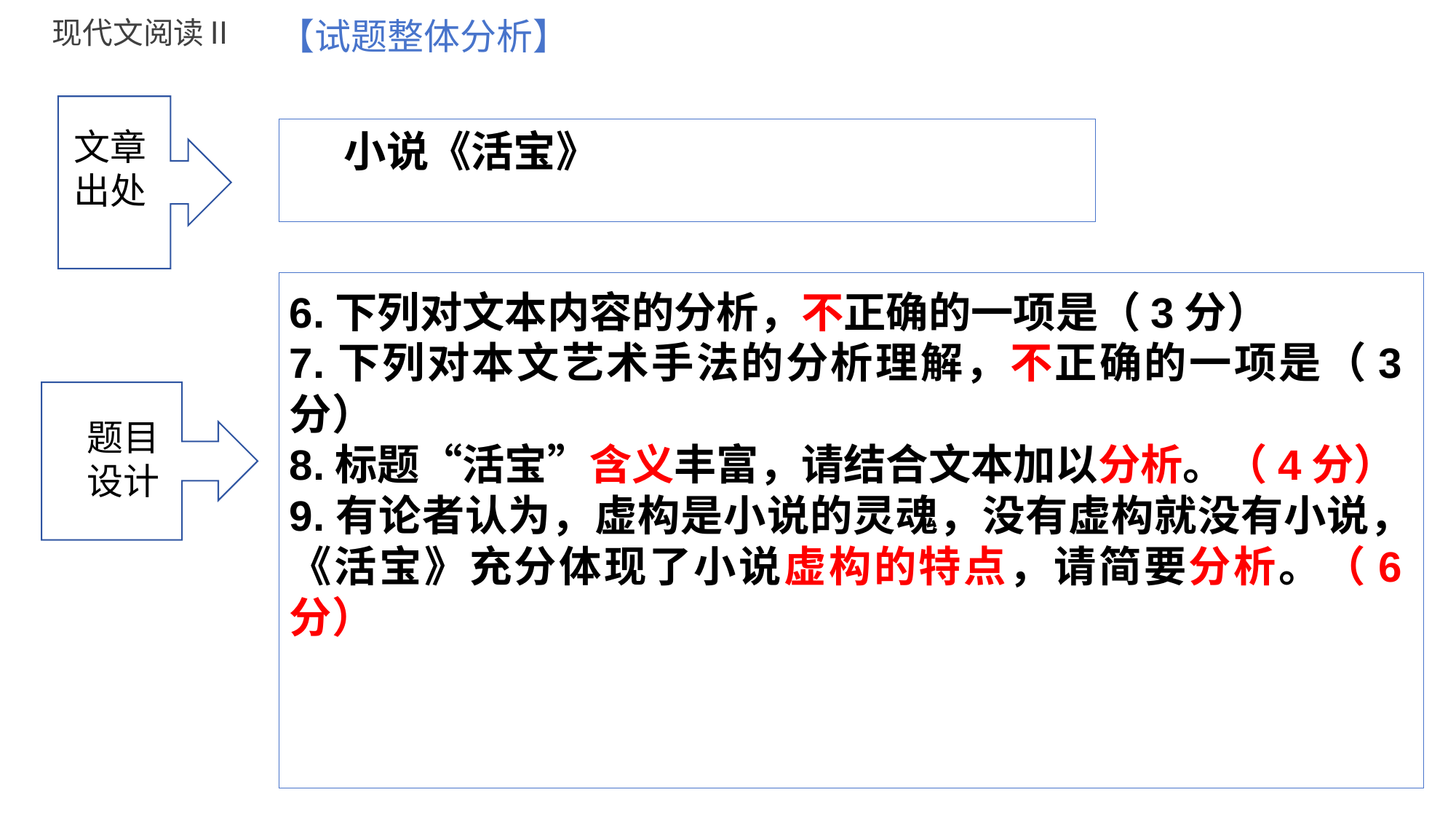

现代文阅读Ⅱ
【试题整体分析】

文章出处
小说《活宝》

6.下列对文本内容的分析，不正确的一项是（3分）
7.下列对本文艺术手法的分析理解，不正确的一项是（3分）
8.标题“活宝”含义丰富，请结合文本加以分析。（4分）
9.有论者认为，虚构是小说的灵魂，没有虚构就没有小说，《活宝》充分体现了小说虚构的特点，请简要分析。（6分）

题目设计